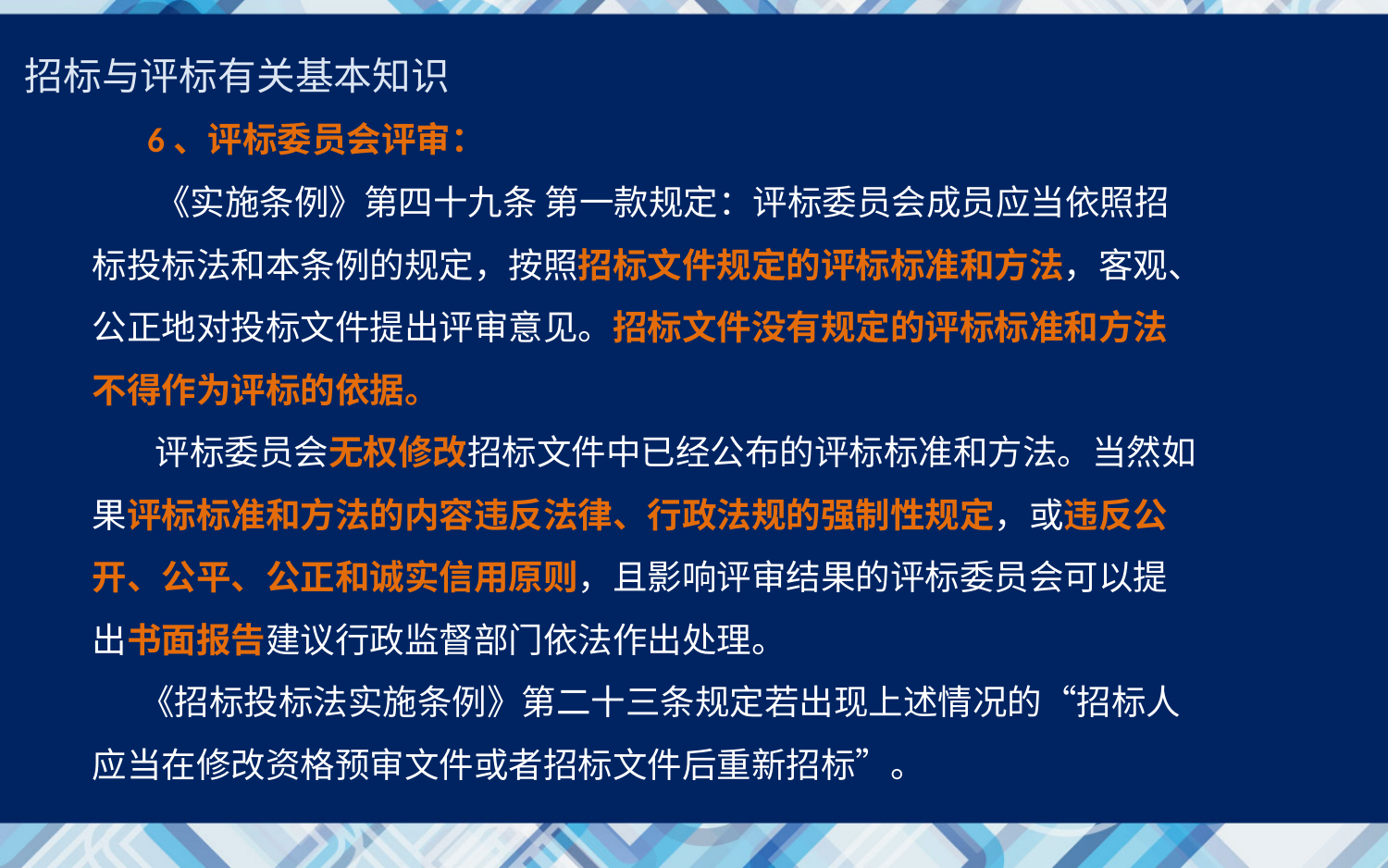

招标与评标有关基本知识
       6、评标委员会评审：
       《实施条例》第四十九条 第一款规定：评标委员会成员应当依照招标投标法和本条例的规定，按照招标文件规定的评标标准和方法，客观、公正地对投标文件提出评审意见。招标文件没有规定的评标标准和方法不得作为评标的依据。
        评标委员会无权修改招标文件中已经公布的评标标准和方法。当然如果评标标准和方法的内容违反法律、行政法规的强制性规定，或违反公开、公平、公正和诚实信用原则，且影响评审结果的评标委员会可以提出书面报告建议行政监督部门依法作出处理。
     《招标投标法实施条例》第二十三条规定若出现上述情况的“招标人应当在修改资格预审文件或者招标文件后重新招标”。